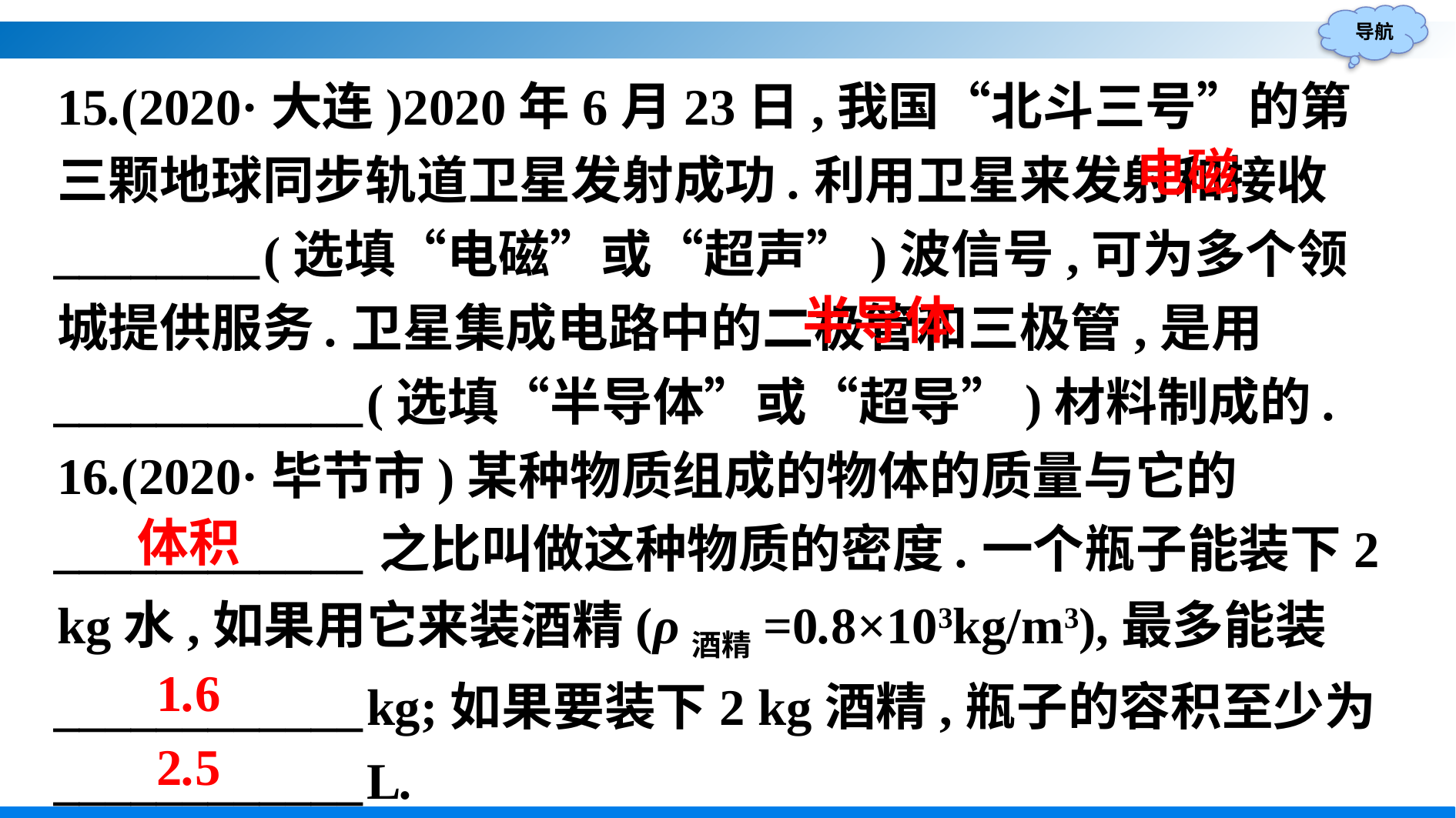

15.(2020·大连)2020年6月23日,我国“北斗三号”的第三颗地球同步轨道卫星发射成功.利用卫星来发射和接收________(选填“电磁”或“超声”)波信号,可为多个领城提供服务.卫星集成电路中的二极管和三极管,是用____________(选填“半导体”或“超导”)材料制成的.
16.(2020·毕节市)某种物质组成的物体的质量与它的____________之比叫做这种物质的密度.一个瓶子能装下2 kg水,如果用它来装酒精(ρ酒精=0.8×103kg/m3),最多能装____________kg;如果要装下2 kg酒精,瓶子的容积至少为____________L.
电磁
半导体
体积
1.6
2.5